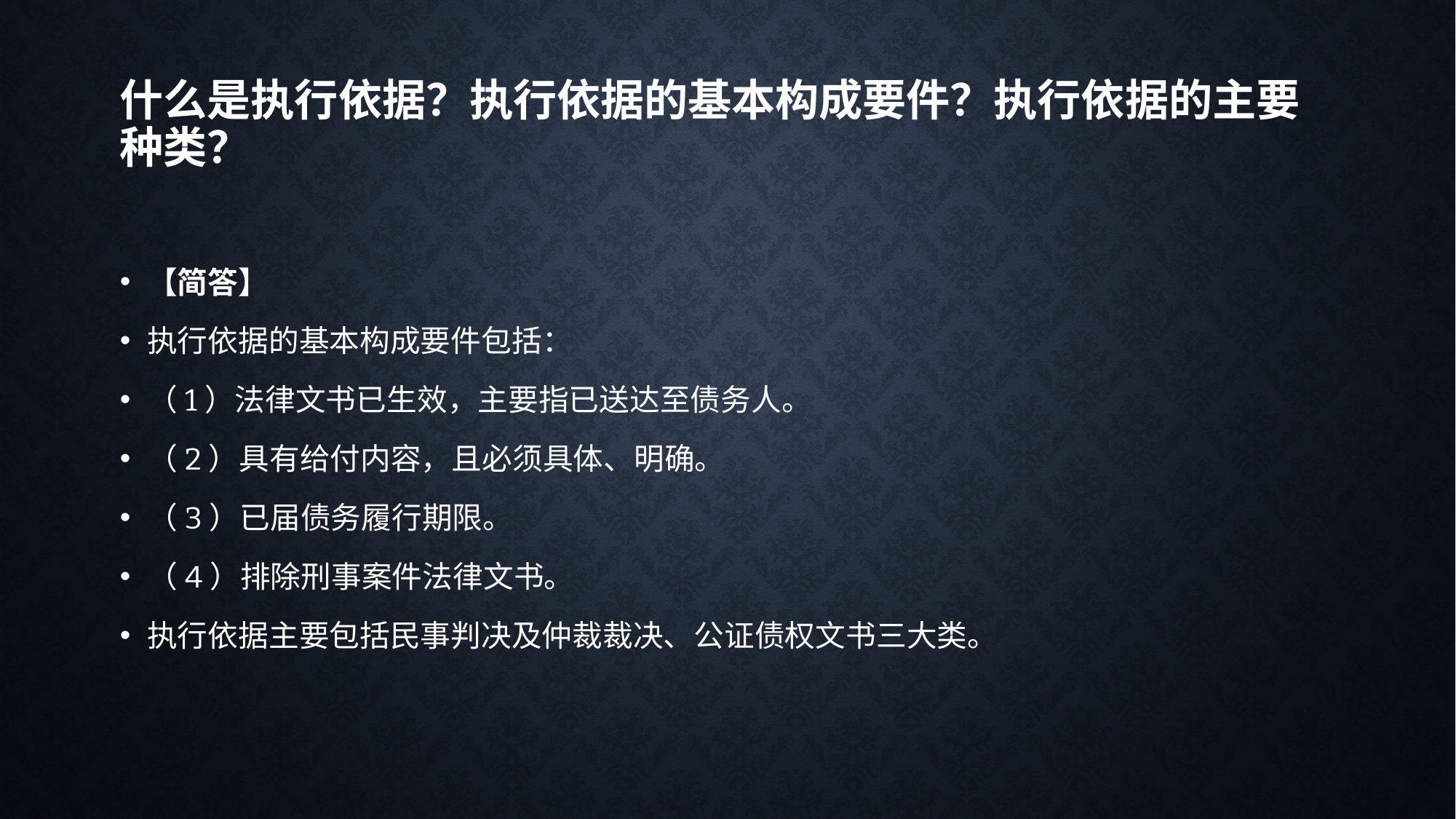

# 什么是执行依据？执行依据的基本构成要件？执行依据的主要种类？
【简答】
执行依据的基本构成要件包括：
（1）法律文书已生效，主要指已送达至债务人。
（2）具有给付内容，且必须具体、明确。
（3）已届债务履行期限。
（4）排除刑事案件法律文书。
执行依据主要包括民事判决及仲裁裁决、公证债权文书三大类。